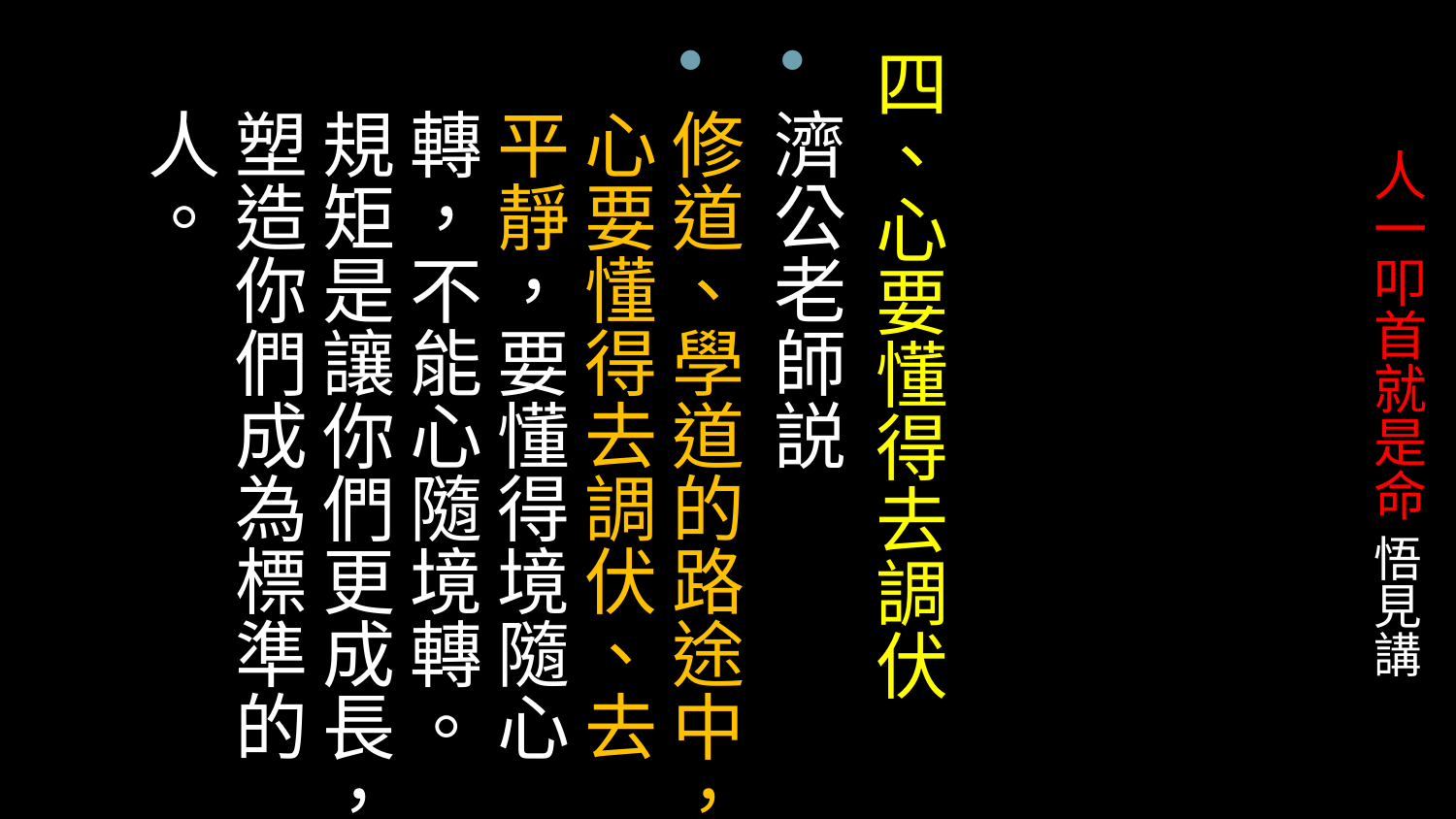

四、心要懂得去調伏
濟公老師説
修道、學道的路途中，心要懂得去調伏、去平靜，要懂得境隨心轉，不能心隨境轉。規矩是讓你們更成長，塑造你們成為標準的人。

# 人一叩首就是命 悟見講